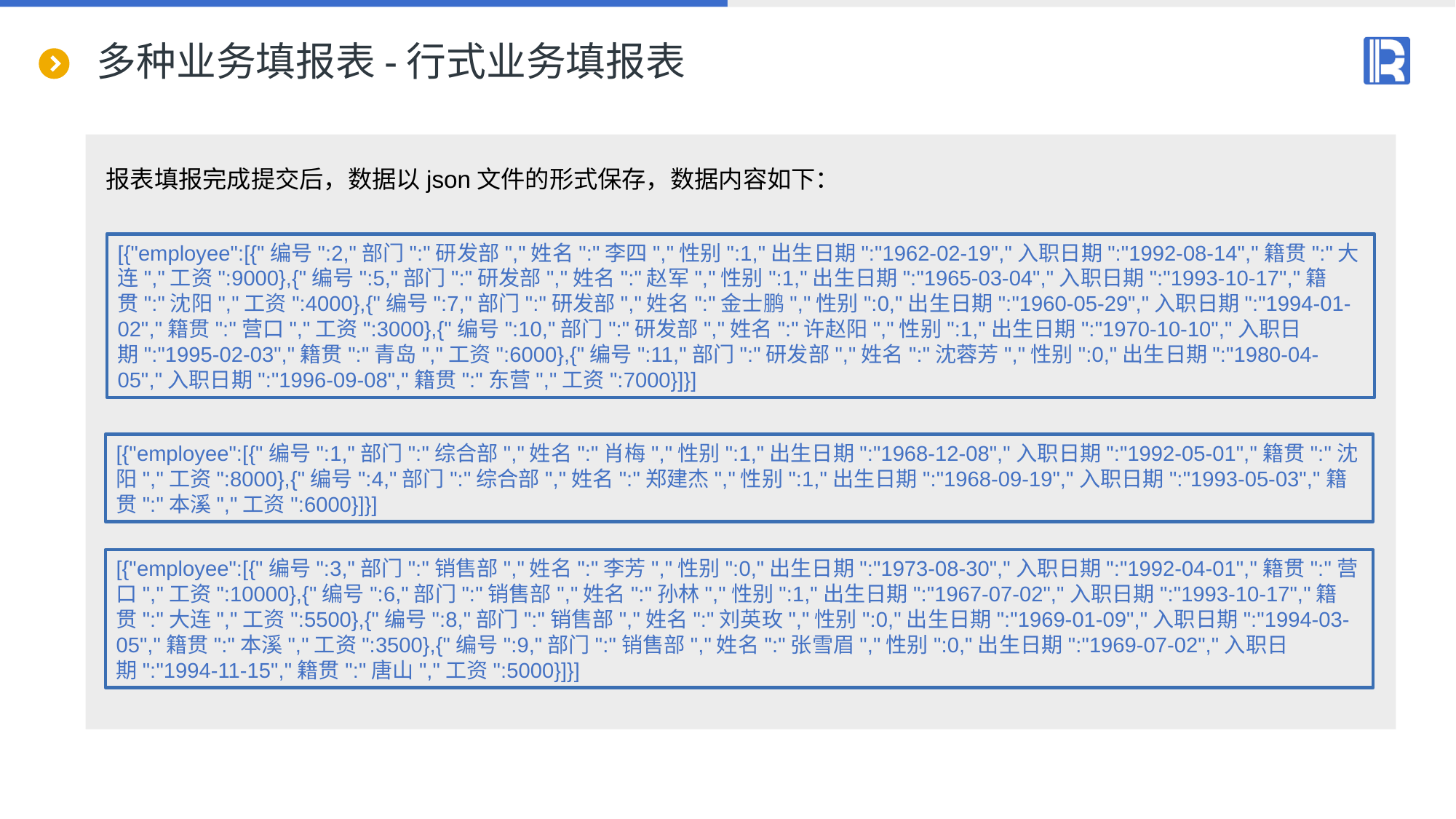

# 多种业务填报表-行式业务填报表

报表填报完成提交后，数据以json文件的形式保存，数据内容如下：
[{"employee":[{"编号":2,"部门":"研发部","姓名":"李四","性别":1,"出生日期":"1962-02-19","入职日期":"1992-08-14","籍贯":"大连","工资":9000},{"编号":5,"部门":"研发部","姓名":"赵军","性别":1,"出生日期":"1965-03-04","入职日期":"1993-10-17","籍贯":"沈阳","工资":4000},{"编号":7,"部门":"研发部","姓名":"金士鹏","性别":0,"出生日期":"1960-05-29","入职日期":"1994-01-02","籍贯":"营口","工资":3000},{"编号":10,"部门":"研发部","姓名":"许赵阳","性别":1,"出生日期":"1970-10-10","入职日期":"1995-02-03","籍贯":"青岛","工资":6000},{"编号":11,"部门":"研发部","姓名":"沈蓉芳","性别":0,"出生日期":"1980-04-05","入职日期":"1996-09-08","籍贯":"东营","工资":7000}]}]
[{"employee":[{"编号":1,"部门":"综合部","姓名":"肖梅","性别":1,"出生日期":"1968-12-08","入职日期":"1992-05-01","籍贯":"沈阳","工资":8000},{"编号":4,"部门":"综合部","姓名":"郑建杰","性别":1,"出生日期":"1968-09-19","入职日期":"1993-05-03","籍贯":"本溪","工资":6000}]}]
[{"employee":[{"编号":3,"部门":"销售部","姓名":"李芳","性别":0,"出生日期":"1973-08-30","入职日期":"1992-04-01","籍贯":"营口","工资":10000},{"编号":6,"部门":"销售部","姓名":"孙林","性别":1,"出生日期":"1967-07-02","入职日期":"1993-10-17","籍贯":"大连","工资":5500},{"编号":8,"部门":"销售部","姓名":"刘英玫","性别":0,"出生日期":"1969-01-09","入职日期":"1994-03-05","籍贯":"本溪","工资":3500},{"编号":9,"部门":"销售部","姓名":"张雪眉","性别":0,"出生日期":"1969-07-02","入职日期":"1994-11-15","籍贯":"唐山","工资":5000}]}]